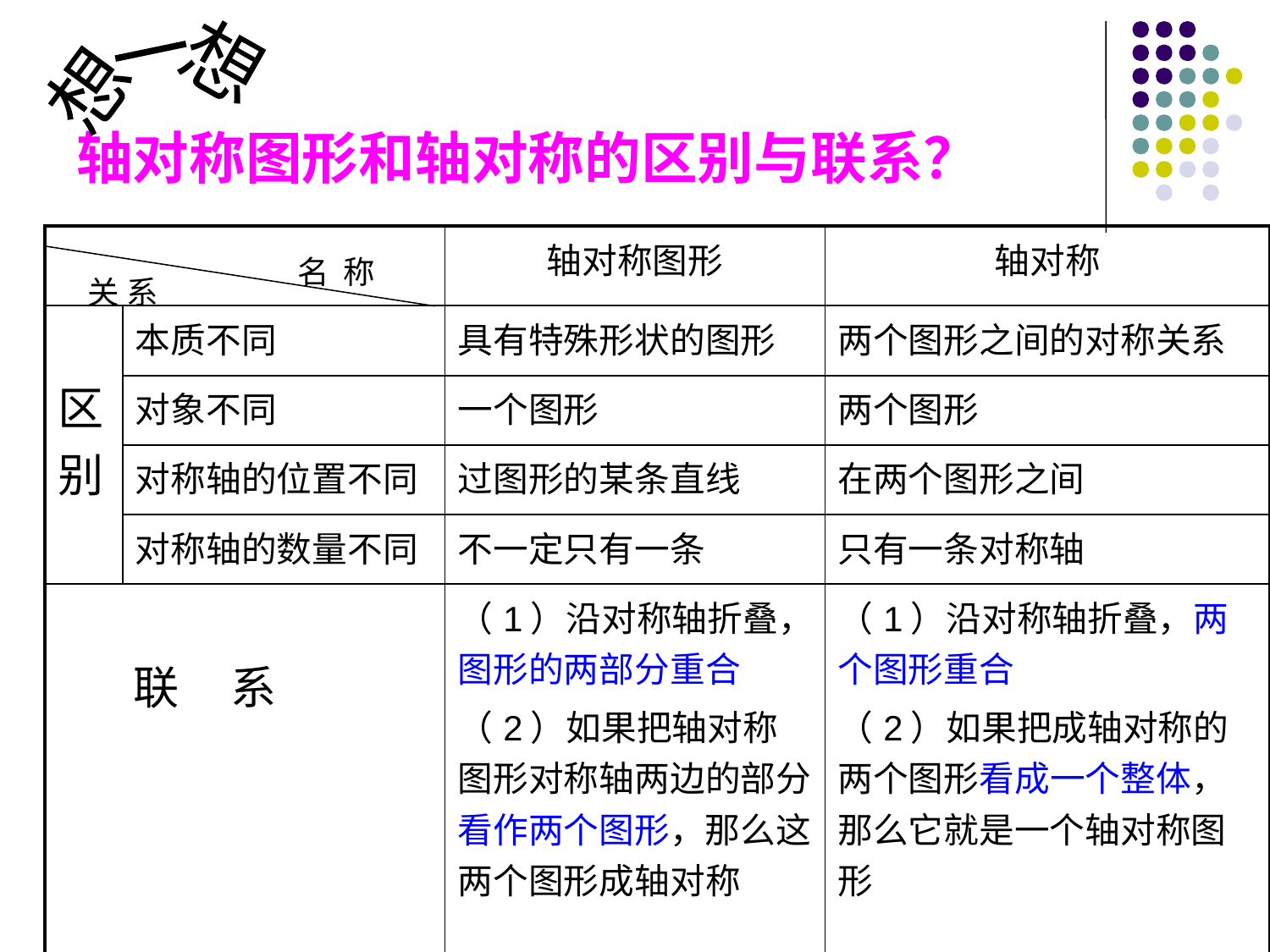

# 轴对称图形和轴对称的区别与联系？
想一想
|  |  | 轴对称图形 | 轴对称 |
| --- | --- | --- | --- |
| 区别 | 本质不同 | 具有特殊形状的图形 | 两个图形之间的对称关系 |
|  | 对象不同 | 一个图形 | 两个图形 |
|  | 对称轴的位置不同 | 过图形的某条直线 | 在两个图形之间 |
|  | 对称轴的数量不同 | 不一定只有一条 | 只有一条对称轴 |
| 联 系 |  | （1）沿对称轴折叠，图形的两部分重合 （2）如果把轴对称图形对称轴两边的部分看作两个图形，那么这两个图形成轴对称 | （1）沿对称轴折叠，两个图形重合 （2）如果把成轴对称的两个图形看成一个整体，那么它就是一个轴对称图形 |

名  称
关 系